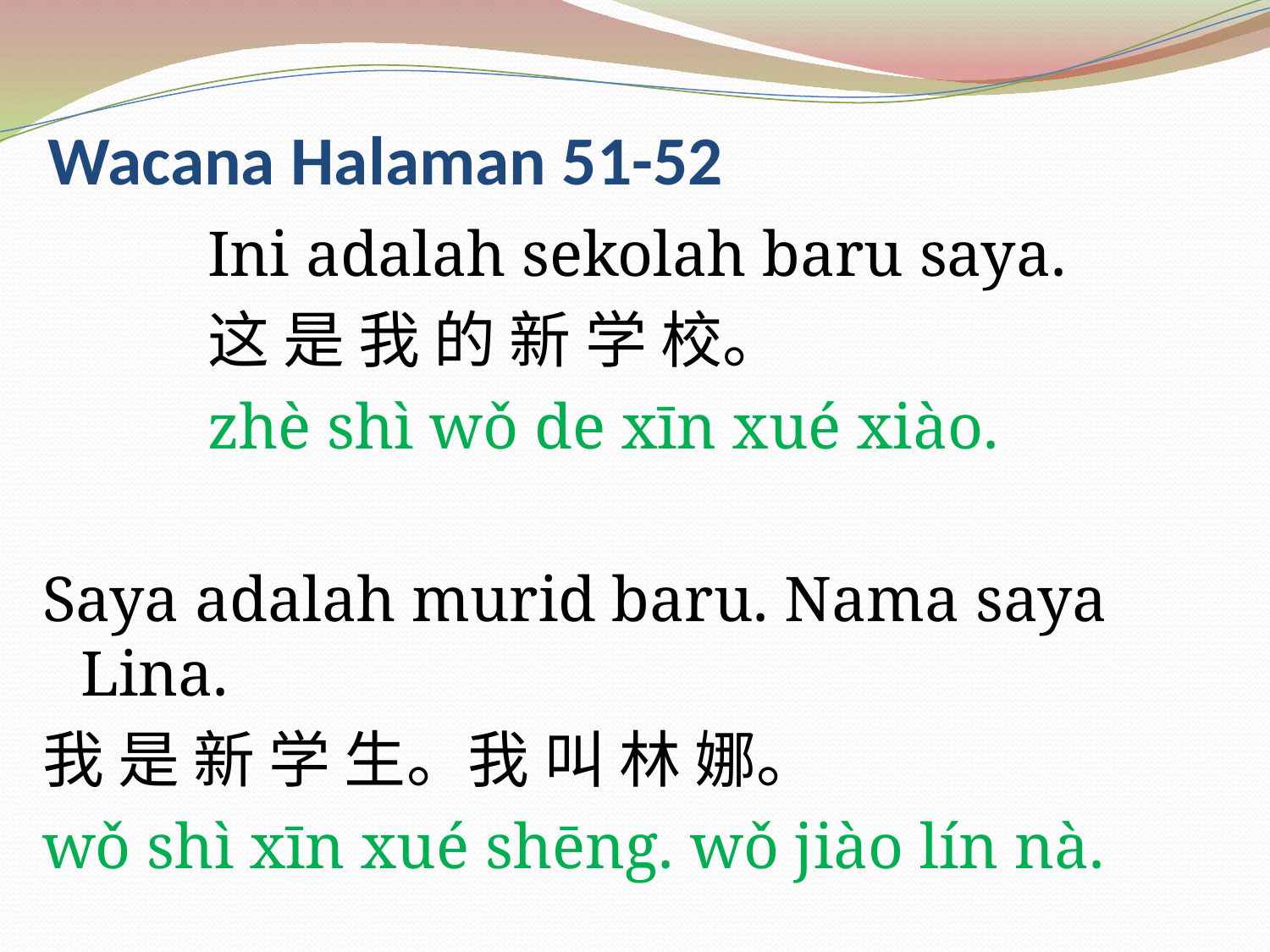

# Wacana Halaman 51-52
		Ini adalah sekolah baru saya.
		这 是 我 的 新 学 校。
		zhè shì wǒ de xīn xué xiào.

Saya adalah murid baru. Nama saya Lina.
我 是 新 学 生。我 叫 林 娜。
wǒ shì xīn xué shēng. wǒ jiào lín nà.